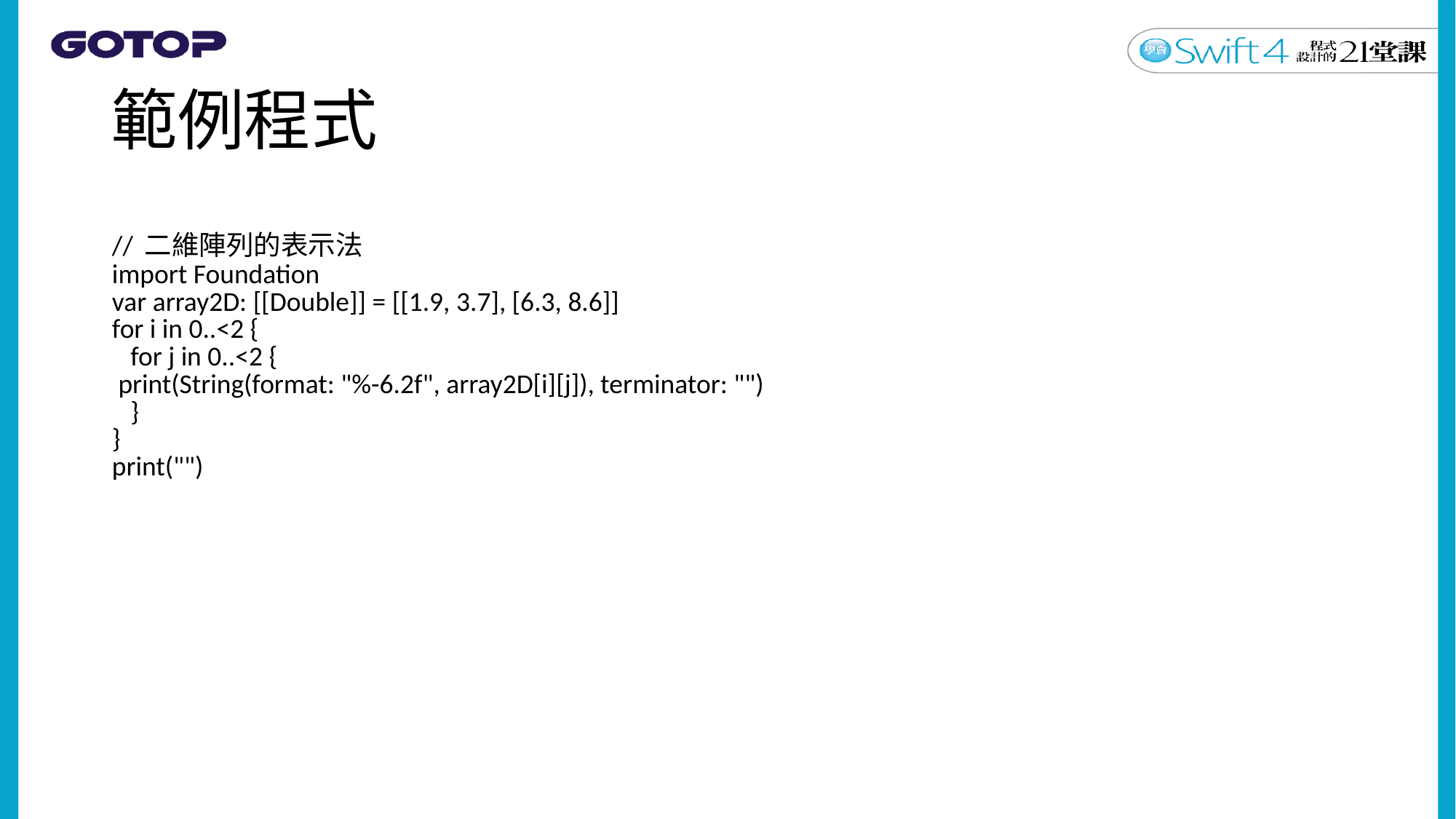

# 範例程式
| // 二維陣列的表示法 import Foundation var array2D: [[Double]] = [[1.9, 3.7], [6.3, 8.6]] for i in 0..<2 { for j in 0..<2 { print(String(format: "%-6.2f", array2D[i][j]), terminator: "") } } print("") |
| --- |